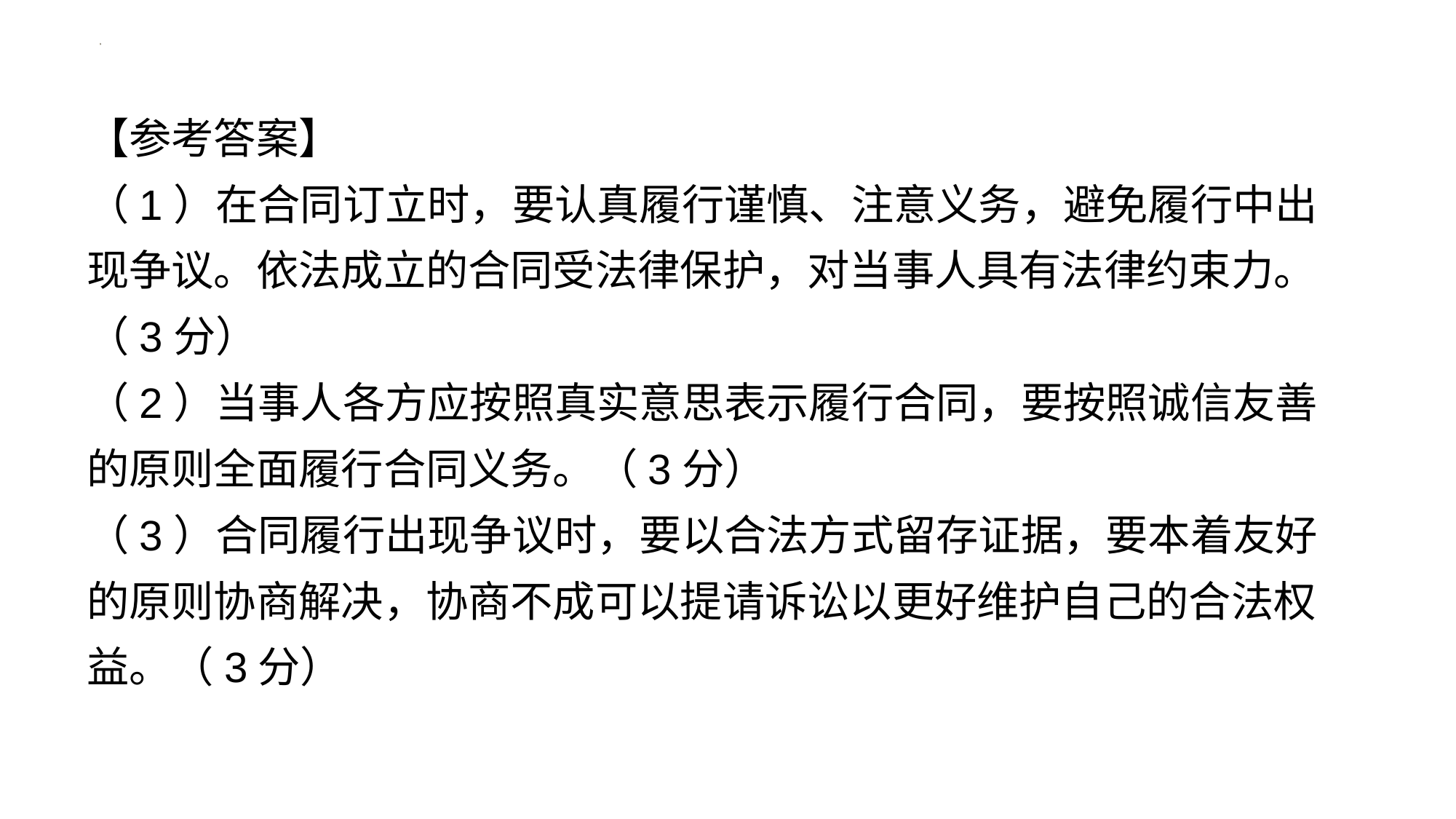

【参考答案】
（1）在合同订立时，要认真履行谨慎、注意义务，避免履行中出现争议。依法成立的合同受法律保护，对当事人具有法律约束力。（3分）
（2）当事人各方应按照真实意思表示履行合同，要按照诚信友善的原则全面履行合同义务。（3分）
（3）合同履行出现争议时，要以合法方式留存证据，要本着友好的原则协商解决，协商不成可以提请诉讼以更好维护自己的合法权益。（3分）